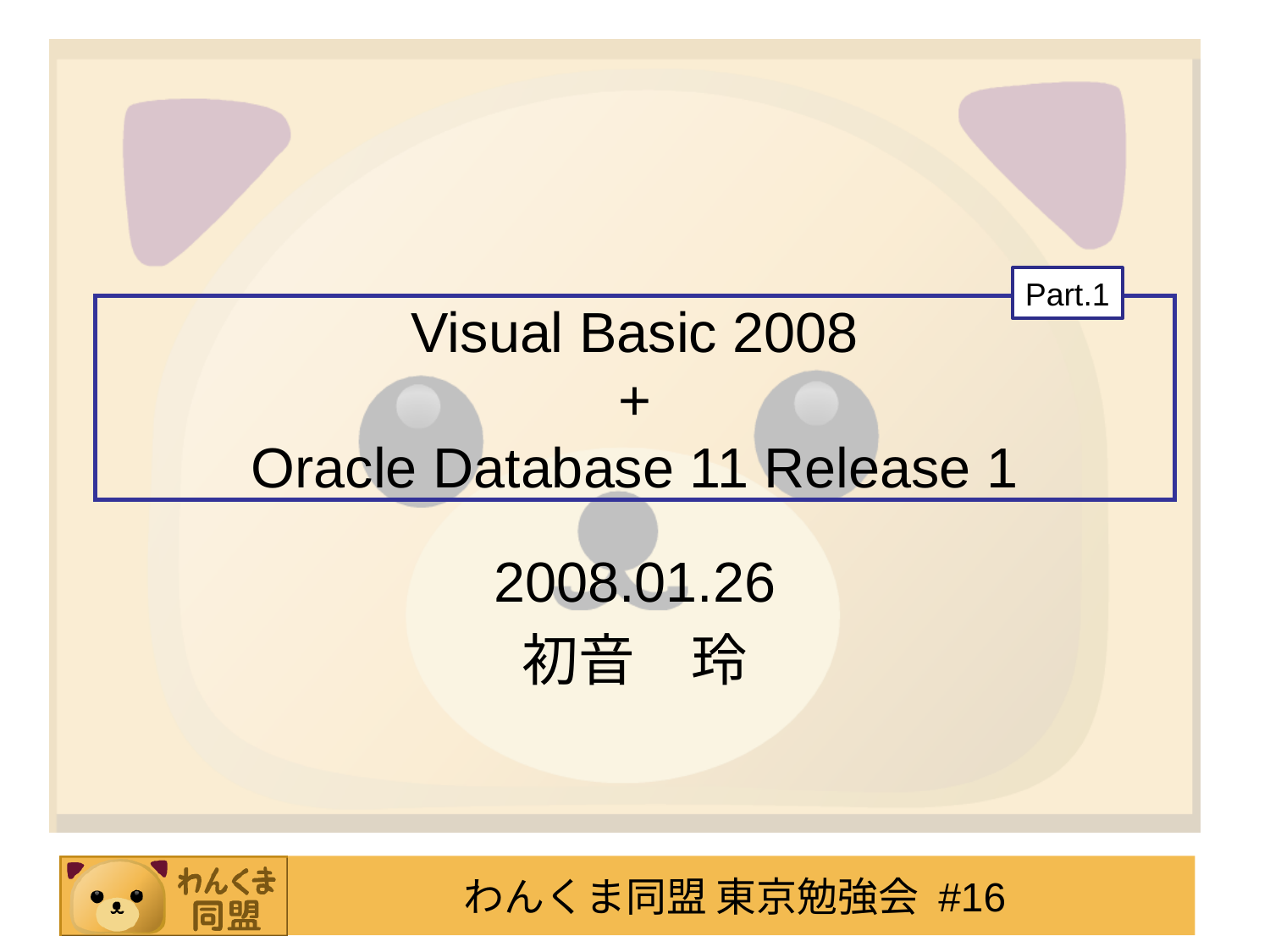

Part.1
# Visual Basic 2008 + Oracle Database 11 Release 1
2008.01.26
初音　玲